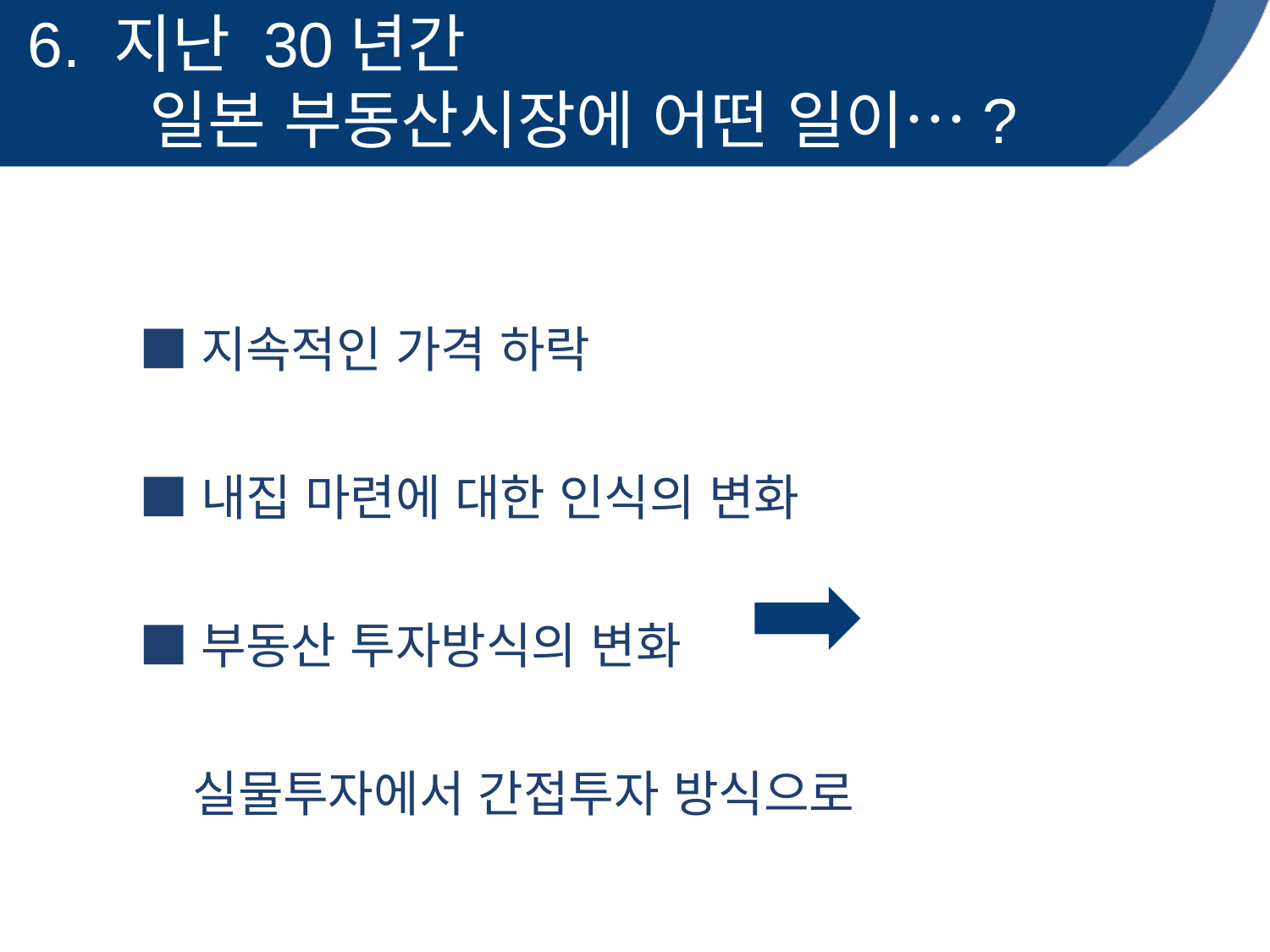

6. 지난 30년간
      일본 부동산시장에 어떤 일이…?

■지속적인 가격 하락
■내집 마련에 대한 인식의 변화
■부동산 투자방식의 변화
   실물투자에서 간접투자 방식으로